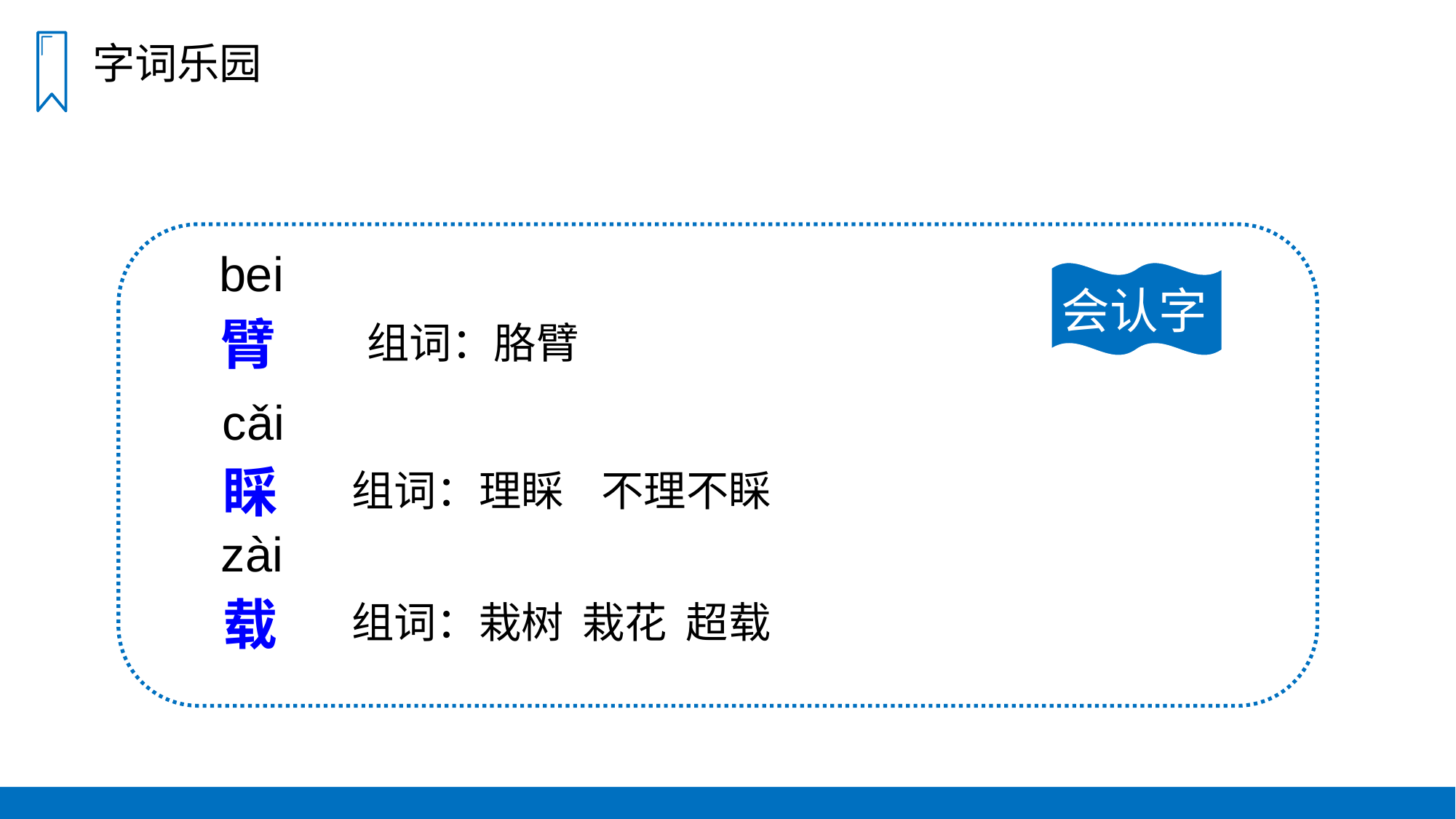

字词乐园

bei
会认字
臂
组词：胳臂
cǎi
睬
组词：理睬    不理不睬
zài
载
组词：栽树  栽花  超载